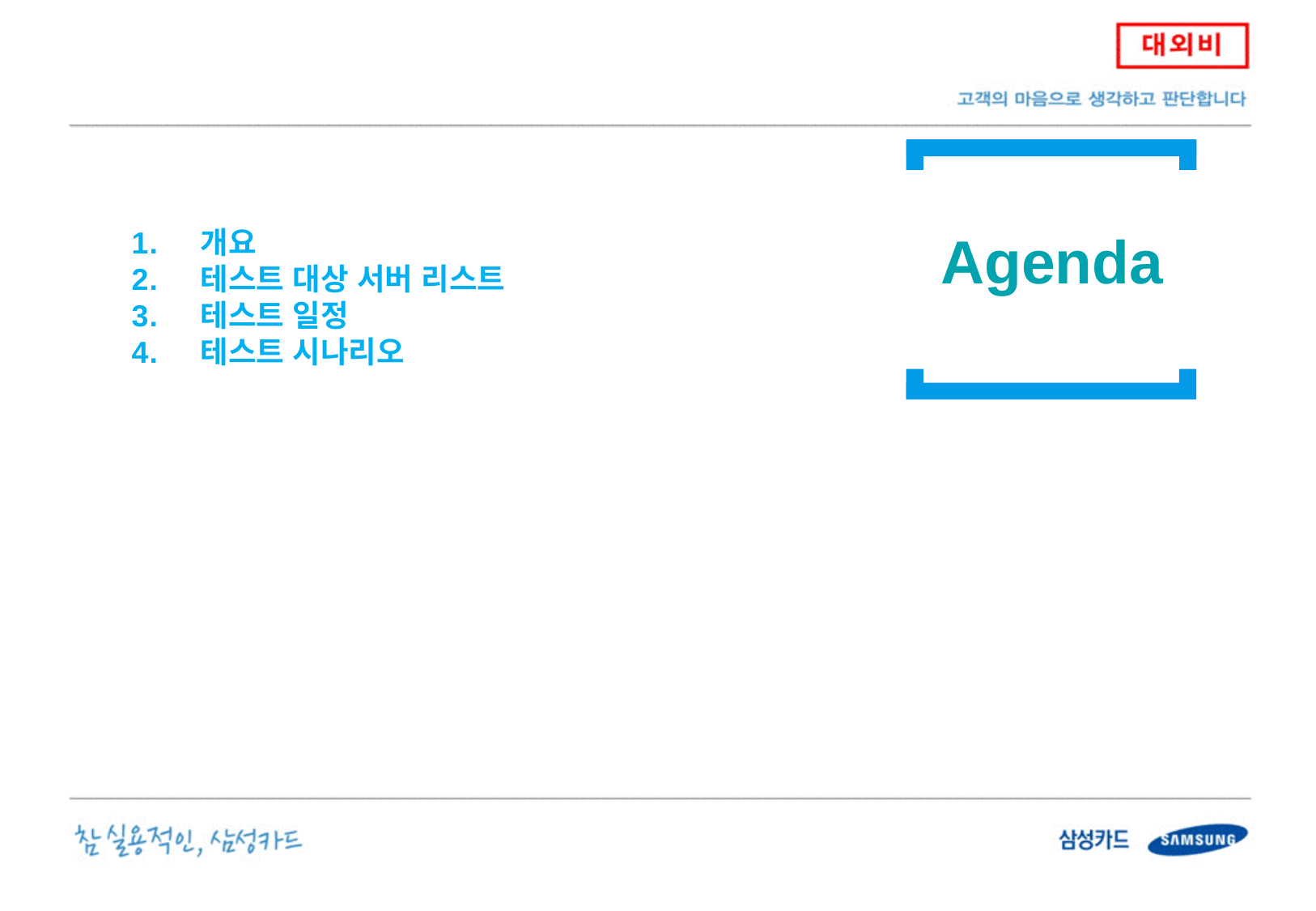

개요
 테스트 대상 서버 리스트
 테스트 일정
 테스트 시나리오